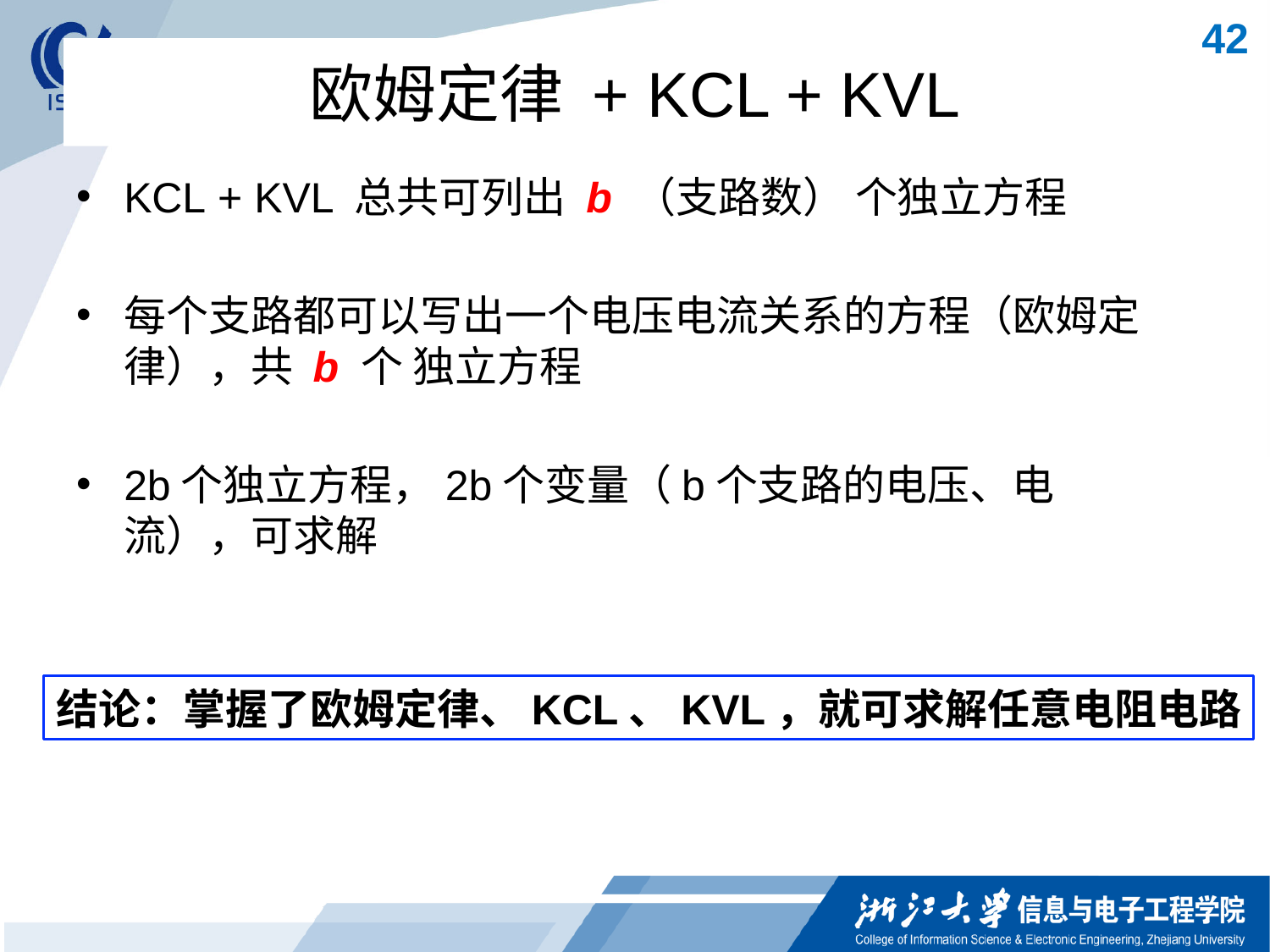

42
# 欧姆定律 + KCL + KVL
KCL + KVL 总共可列出 b （支路数） 个独立方程

每个支路都可以写出一个电压电流关系的方程（欧姆定律），共 b 个 独立方程

2b个独立方程，2b个变量（b个支路的电压、电流），可求解

结论：掌握了欧姆定律、KCL、KVL，就可求解任意电阻电路